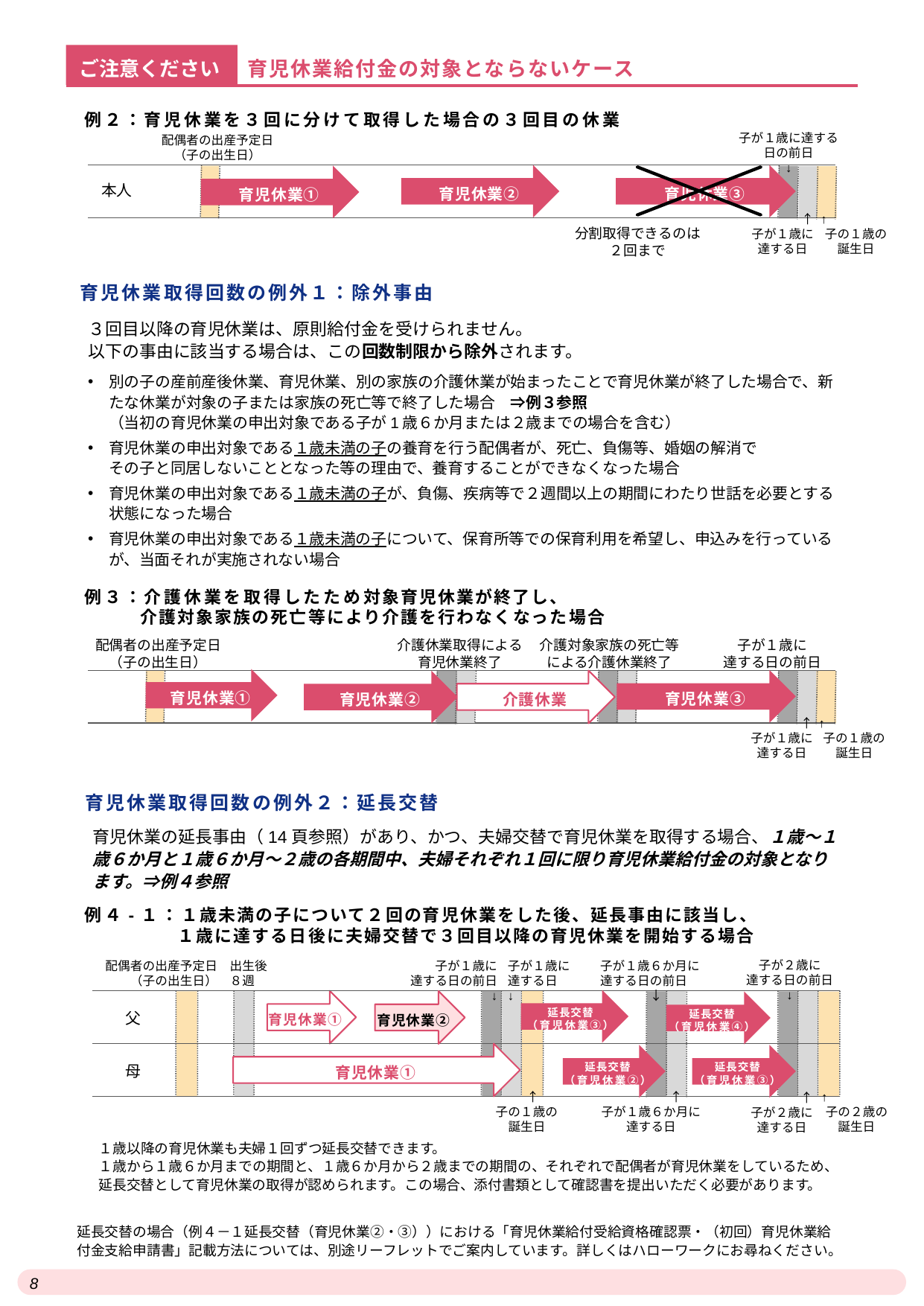

ご注意ください
育児休業給付金の対象とならないケース
例２：育児休業を３回に分けて取得した場合の３回目の休業
子が１歳に達する
日の前日
↓
配偶者の出産予定日
（子の出生日）

育児休業②
育児休業③
育児休業①

本人
　　　　↑
子が１歳に
達する日
  ↑
子の１歳の
誕生日
分割取得できるのは
２回まで
育児休業取得回数の例外１：除外事由
３回目以降の育児休業は、原則給付金を受けられません。
以下の事由に該当する場合は、この回数制限から除外されます。
別の子の産前産後休業、育児休業、別の家族の介護休業が始まったことで育児休業が終了した場合で、新たな休業が対象の子または家族の死亡等で終了した場合　⇒例３参照
（当初の育児休業の申出対象である子が1歳６か月または２歳までの場合を含む）
育児休業の申出対象である１歳未満の子の養育を行う配偶者が、死亡、負傷等、婚姻の解消で
その子と同居しないこととなった等の理由で、養育することができなくなった場合
育児休業の申出対象である１歳未満の子が、負傷、疾病等で２週間以上の期間にわたり世話を必要とする状態になった場合
育児休業の申出対象である１歳未満の子について、保育所等での保育利用を希望し、申込みを行っているが、当面それが実施されない場合
例３：介護休業を取得したため対象育児休業が終了し、
　　　介護対象家族の死亡等により介護を行わなくなった場合
配偶者の出産予定日
（子の出生日）
介護休業取得による
育児休業終了
介護対象家族の死亡等による介護休業終了
子が１歳に
達する日の前日
育児休業①
育児休業③

介護休業

育児休業➁

　　　　↑
子が１歳に
達する日
  ↑
子の１歳の
誕生日
育児休業取得回数の例外２：延長交替
育児休業の延長事由（14頁参照）があり、かつ、夫婦交替で育児休業を取得する場合、１歳～１歳６か月と１歳６か月～２歳の各期間中、夫婦それぞれ１回に限り育児休業給付金の対象となります。⇒例４参照
例４-１：１歳未満の子について２回の育児休業をした後、延長事由に該当し、
　　　　　１歳に達する日後に夫婦交替で３回目以降の育児休業を開始する場合
子が２歳に
達する日の前日
↓
配偶者の出産予定日
（子の出生日）
出生後
８週
子が１歳に
達する日の前日
↓
子が１歳に
達する日
↓
子が１歳６か月に
達する日の前日
　　　　↓
延長交替
（育児休業③）

育児休業①

育児休業➁

延長交替
（育児休業④）
父
育児休業①
延長交替
（育児休業➁）
延長交替
（育児休業③）
母
　↑
子の１歳の
誕生日
　　　　↑
子が１歳６か月に
達する日
  ↑
子の２歳の
誕生日
　　　　↑
子が２歳に
達する日
１歳以降の育児休業も夫婦１回ずつ延長交替できます。
１歳から１歳６か月までの期間と、１歳６か月から２歳までの期間の、それぞれで配偶者が育児休業をしているため、延長交替として育児休業の取得が認められます。この場合、添付書類として確認書を提出いただく必要があります。
延長交替の場合（例４－１延長交替（育児休業②・③））における「育児休業給付受給資格確認票・（初回）育児休業給付金支給申請書」記載方法については、別途リーフレットでご案内しています。詳しくはハローワークにお尋ねください。
8